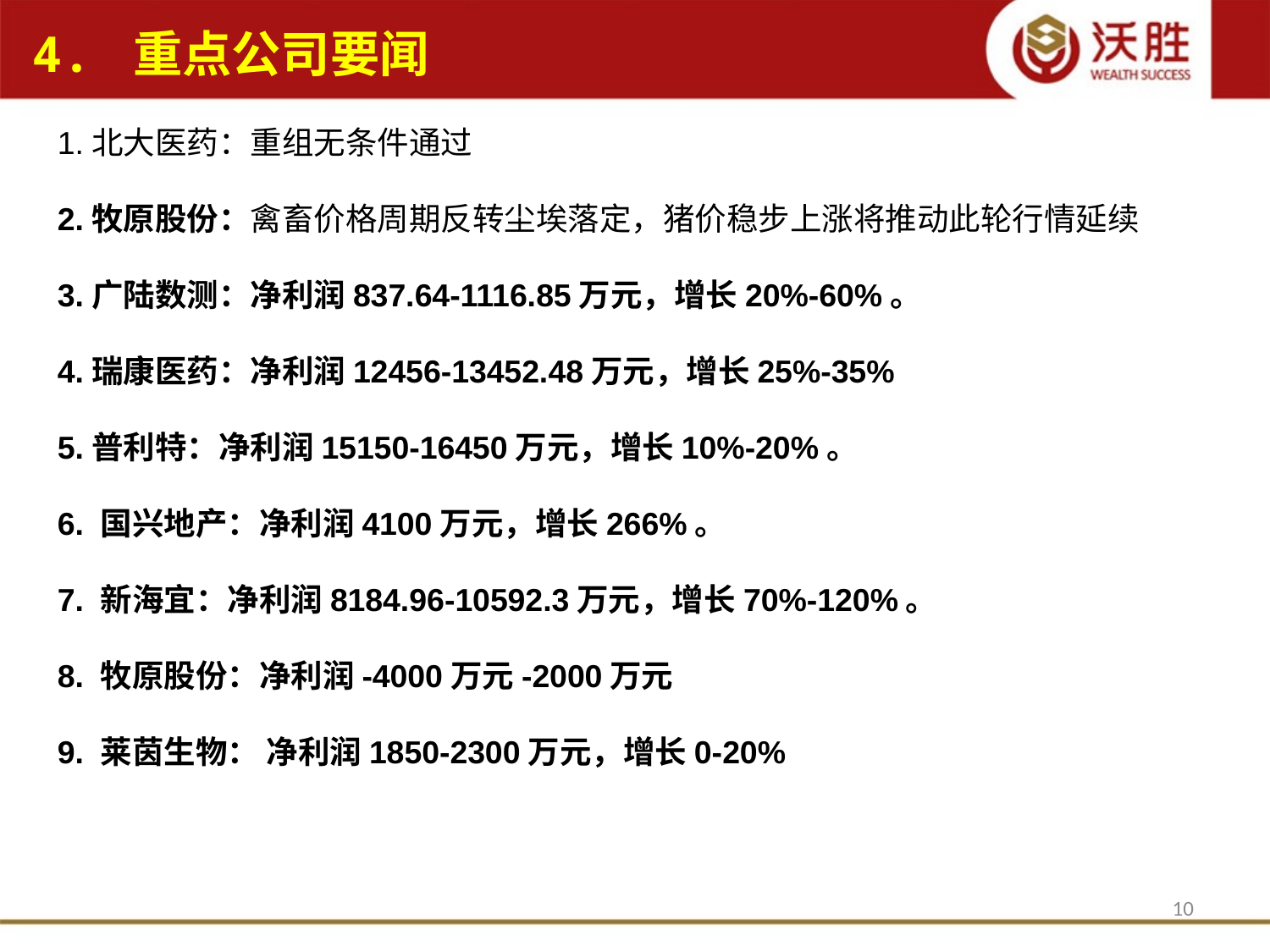

4. 重点公司要闻
1.北大医药：重组无条件通过

2.牧原股份：禽畜价格周期反转尘埃落定，猪价稳步上涨将推动此轮行情延续

3.广陆数测：净利润837.64-1116.85万元，增长20%-60%。

4.瑞康医药：净利润12456-13452.48万元，增长25%-35%

5.普利特：净利润15150-16450万元，增长10%-20%。

6. 国兴地产：净利润4100万元，增长266%。

7. 新海宜：净利润8184.96-10592.3万元，增长70%-120%。

8. 牧原股份：净利润-4000万元-2000万元

9. 莱茵生物： 净利润1850-2300万元，增长0-20%

10